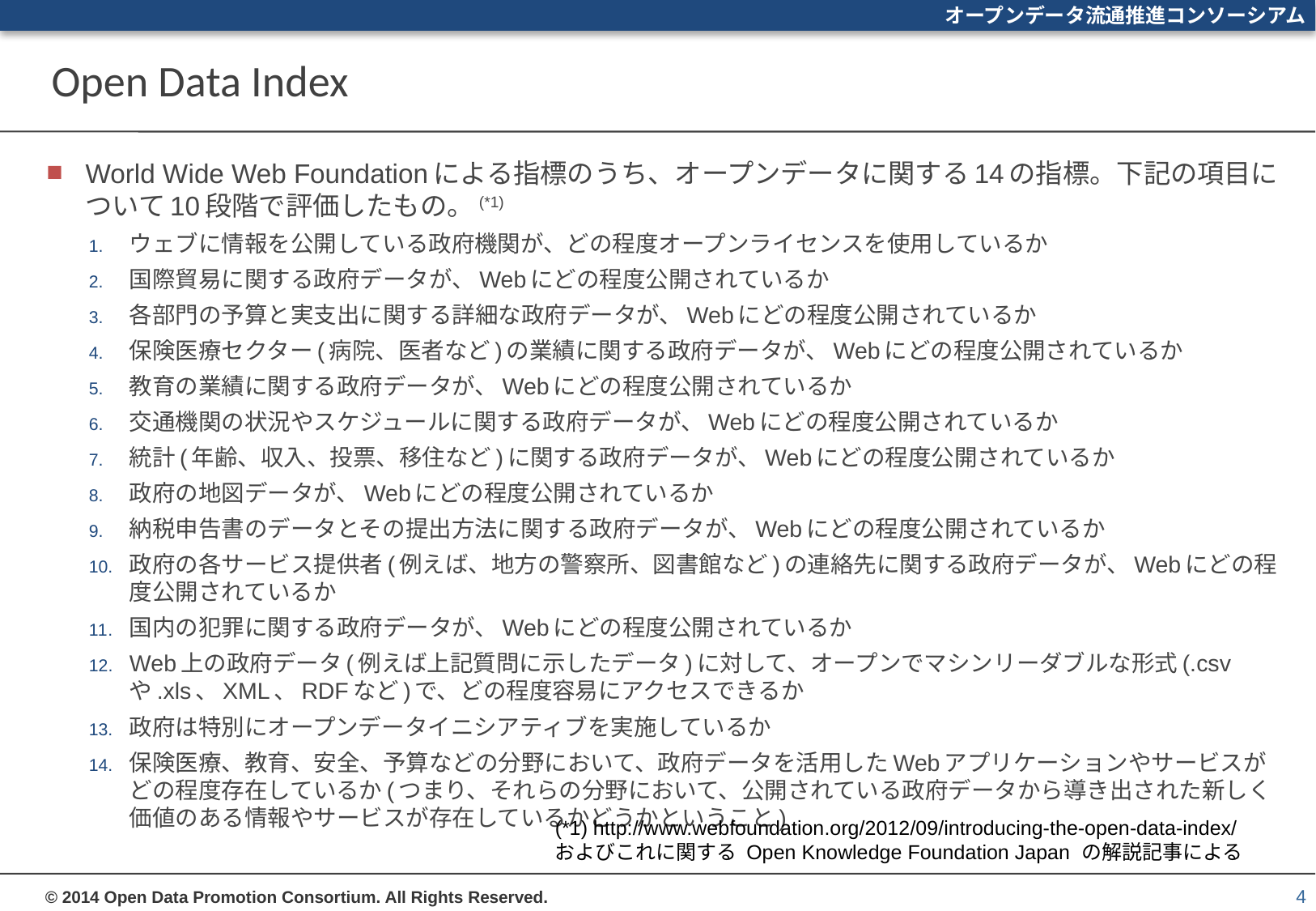

# Open Data Index
World Wide Web Foundationによる指標のうち、オープンデータに関する14の指標。下記の項目について10段階で評価したもの。(*1)
ウェブに情報を公開している政府機関が、どの程度オープンライセンスを使用しているか
国際貿易に関する政府データが、Webにどの程度公開されているか
各部門の予算と実支出に関する詳細な政府データが、Webにどの程度公開されているか
保険医療セクター(病院、医者など)の業績に関する政府データが、Webにどの程度公開されているか
教育の業績に関する政府データが、Webにどの程度公開されているか
交通機関の状況やスケジュールに関する政府データが、Webにどの程度公開されているか
統計(年齢、収入、投票、移住など)に関する政府データが、Webにどの程度公開されているか
政府の地図データが、Webにどの程度公開されているか
納税申告書のデータとその提出方法に関する政府データが、Webにどの程度公開されているか
政府の各サービス提供者(例えば、地方の警察所、図書館など)の連絡先に関する政府データが、Webにどの程度公開されているか
国内の犯罪に関する政府データが、Webにどの程度公開されているか
Web上の政府データ(例えば上記質問に示したデータ)に対して、オープンでマシンリーダブルな形式(.csvや.xls、XML、RDFなど)で、どの程度容易にアクセスできるか
政府は特別にオープンデータイニシアティブを実施しているか
保険医療、教育、安全、予算などの分野において、政府データを活用したWebアプリケーションやサービスがどの程度存在しているか(つまり、それらの分野において、公開されている政府データから導き出された新しく価値のある情報やサービスが存在しているかどうかということ)
(*1) http://www.webfoundation.org/2012/09/introducing-the-open-data-index/
およびこれに関する Open Knowledge Foundation Japan の解説記事による
4